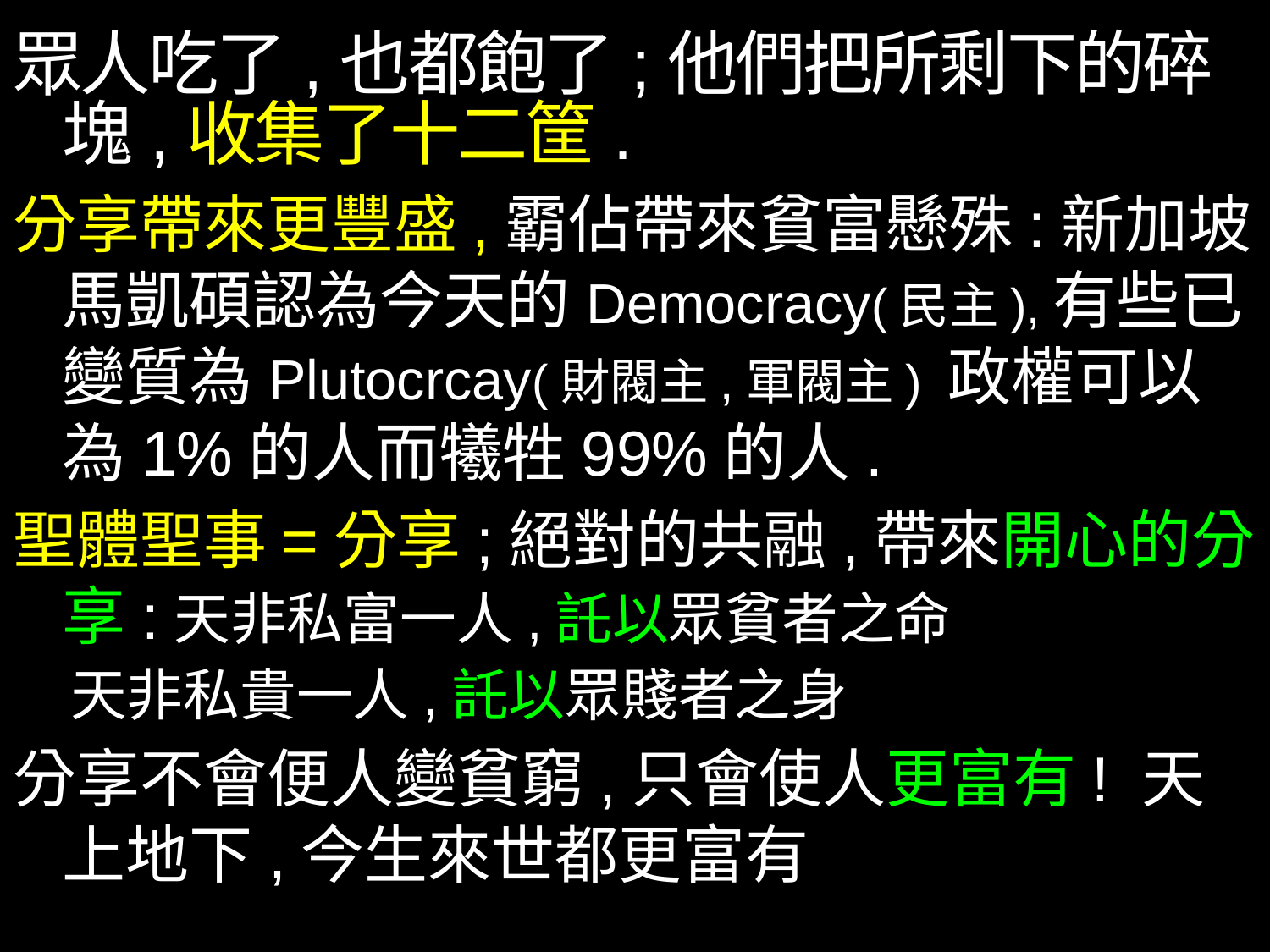

眾人吃了,也都飽了;他們把所剩下的碎塊,收集了十二筐.
分享帶來更豐盛,霸佔帶來貧富懸殊:新加坡馬凱碩認為今天的Democracy(民主),有些已變質為Plutocrcay(財閥主,軍閥主) 政權可以為1%的人而犧牲99%的人.
聖體聖事=分享;絕對的共融,帶來開心的分享:天非私富一人,託以眾貧者之命
   天非私貴一人,託以眾賤者之身
分享不會便人變貧窮,只會使人更富有! 天上地下,今生來世都更富有